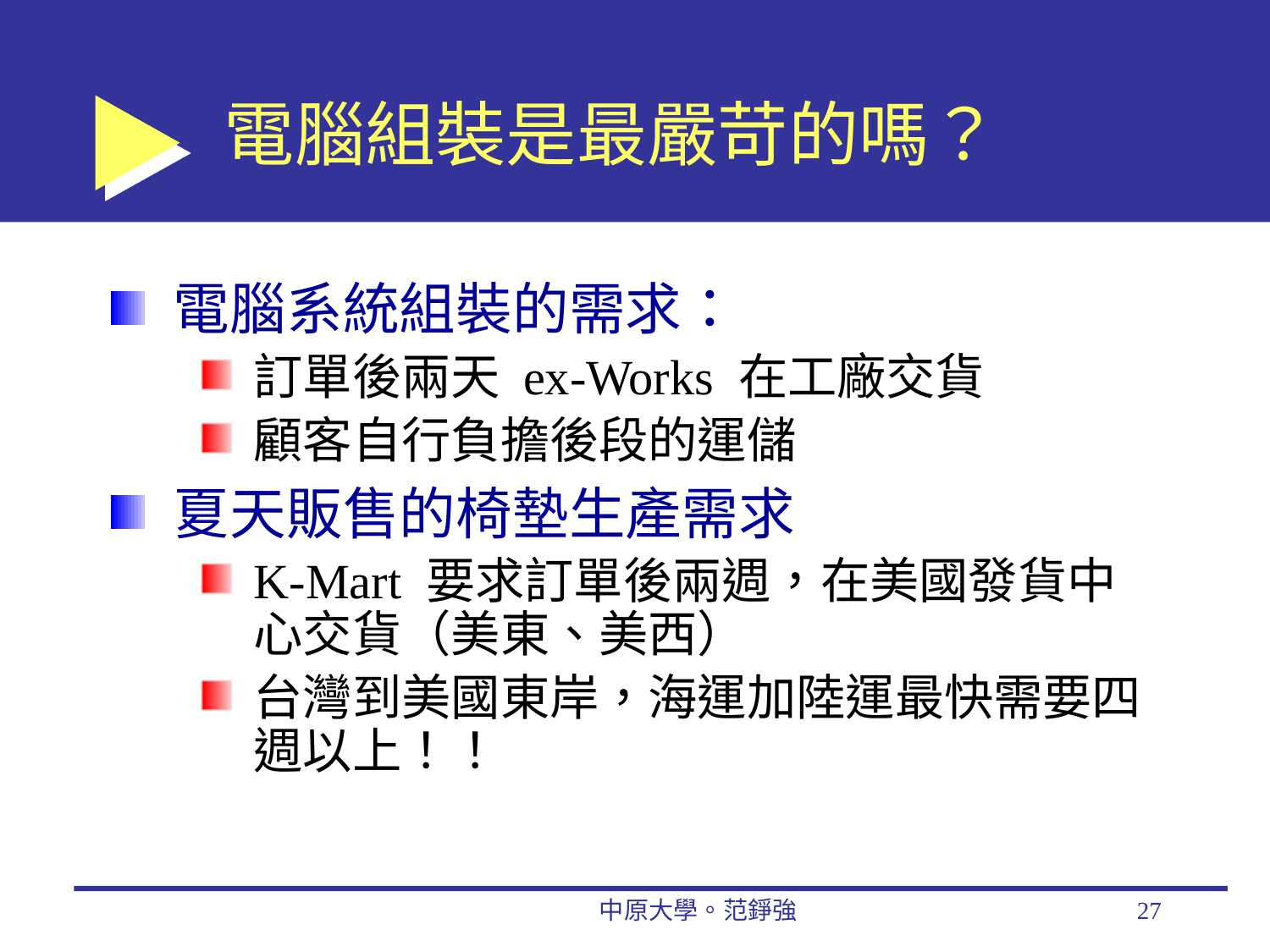

# 電腦組裝是最嚴苛的嗎？
電腦系統組裝的需求：
訂單後兩天 ex-Works 在工廠交貨
顧客自行負擔後段的運儲
夏天販售的椅墊生產需求
K-Mart 要求訂單後兩週，在美國發貨中心交貨（美東、美西）
台灣到美國東岸，海運加陸運最快需要四週以上！！
中原大學。范錚強
27